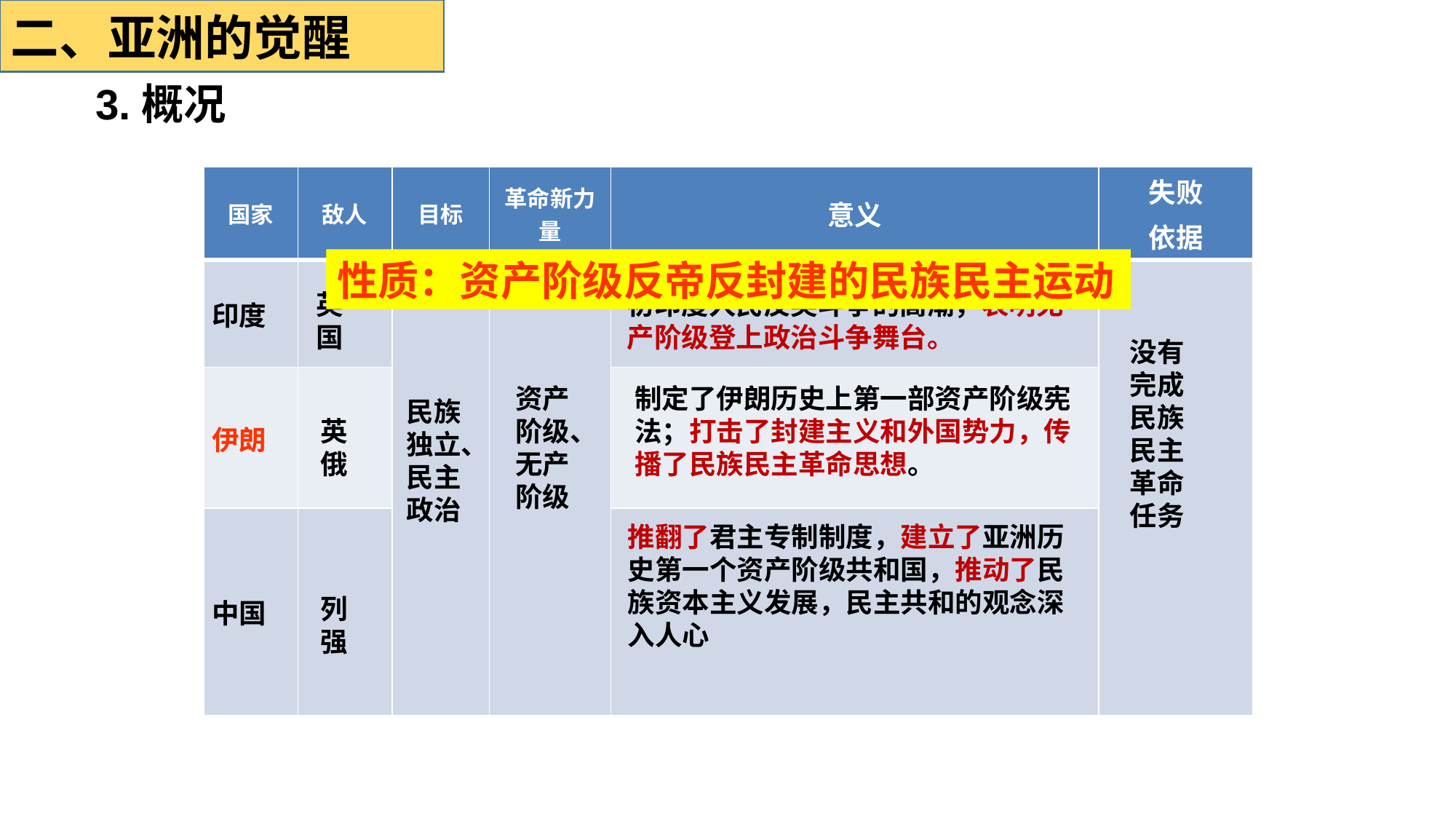

二、亚洲的觉醒
3.概况
| 国家 | 敌人 | 目标 | 革命新力量 | 意义 | 失败 依据 |
| --- | --- | --- | --- | --- | --- |
| 印度 |  |  |  |  |  |
| 伊朗 |  |  |  |  |  |
| 中国 |  |  |  |  |  |
性质：资产阶级反帝反封建的民族民主运动
1908年孟买工人总罢工成为20世纪初印度人民反英斗争的高潮，表明无产阶级登上政治斗争舞台。
英国
没有完成民族民主革命任务

资产阶级、无产阶级
制定了伊朗历史上第一部资产阶级宪法；打击了封建主义和外国势力，传播了民族民主革命思想。
民族独立、民主政治

英俄
推翻了君主专制制度，建立了亚洲历史第一个资产阶级共和国，推动了民族资本主义发展，民主共和的观念深入人心
列强